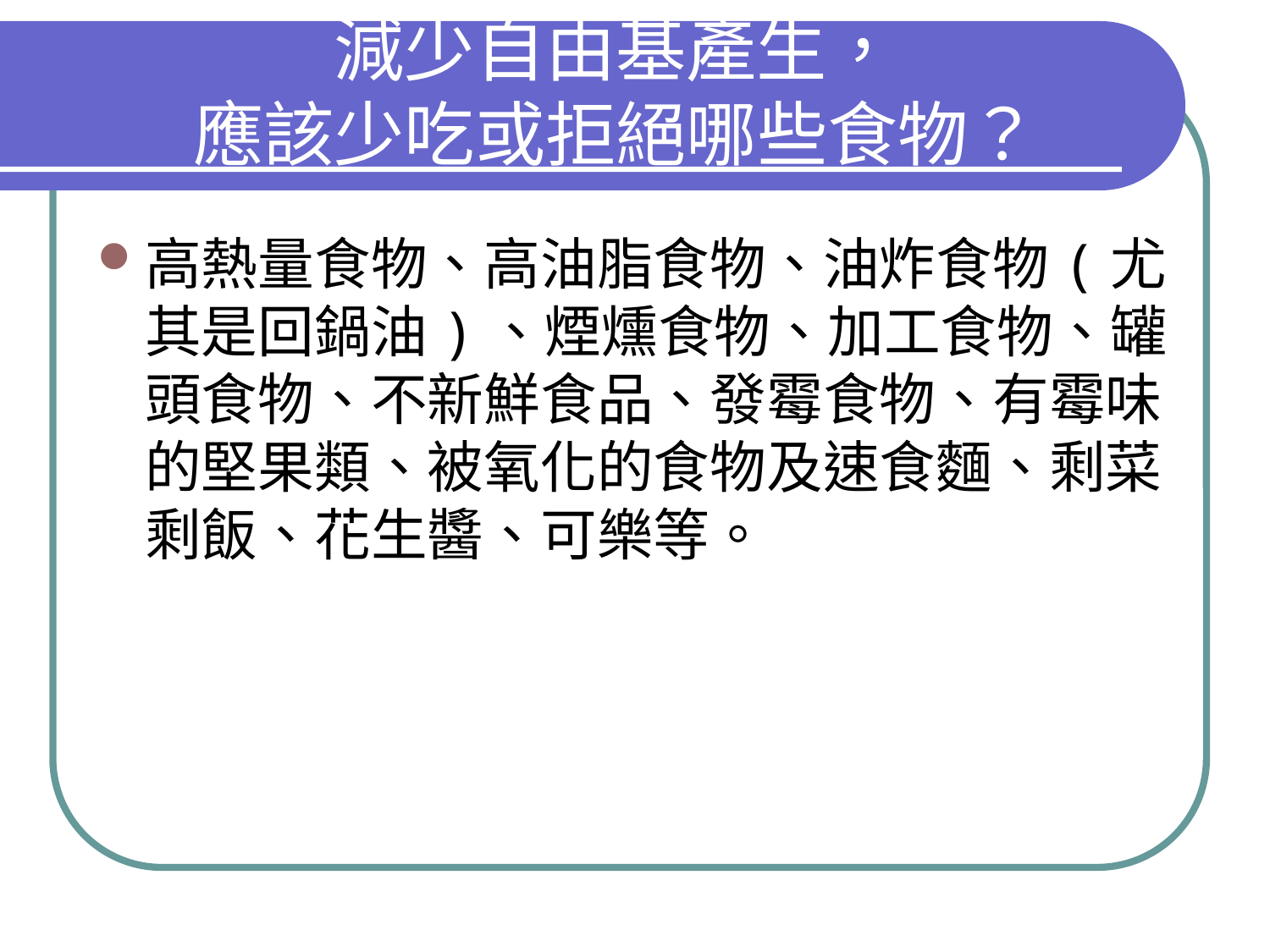

# 減少自由基產生， 應該少吃或拒絕哪些食物？
高熱量食物、高油脂食物、油炸食物(尤其是回鍋油)、煙燻食物、加工食物、罐頭食物、不新鮮食品、發霉食物、有霉味的堅果類、被氧化的食物及速食麵、剩菜剩飯、花生醬、可樂等。